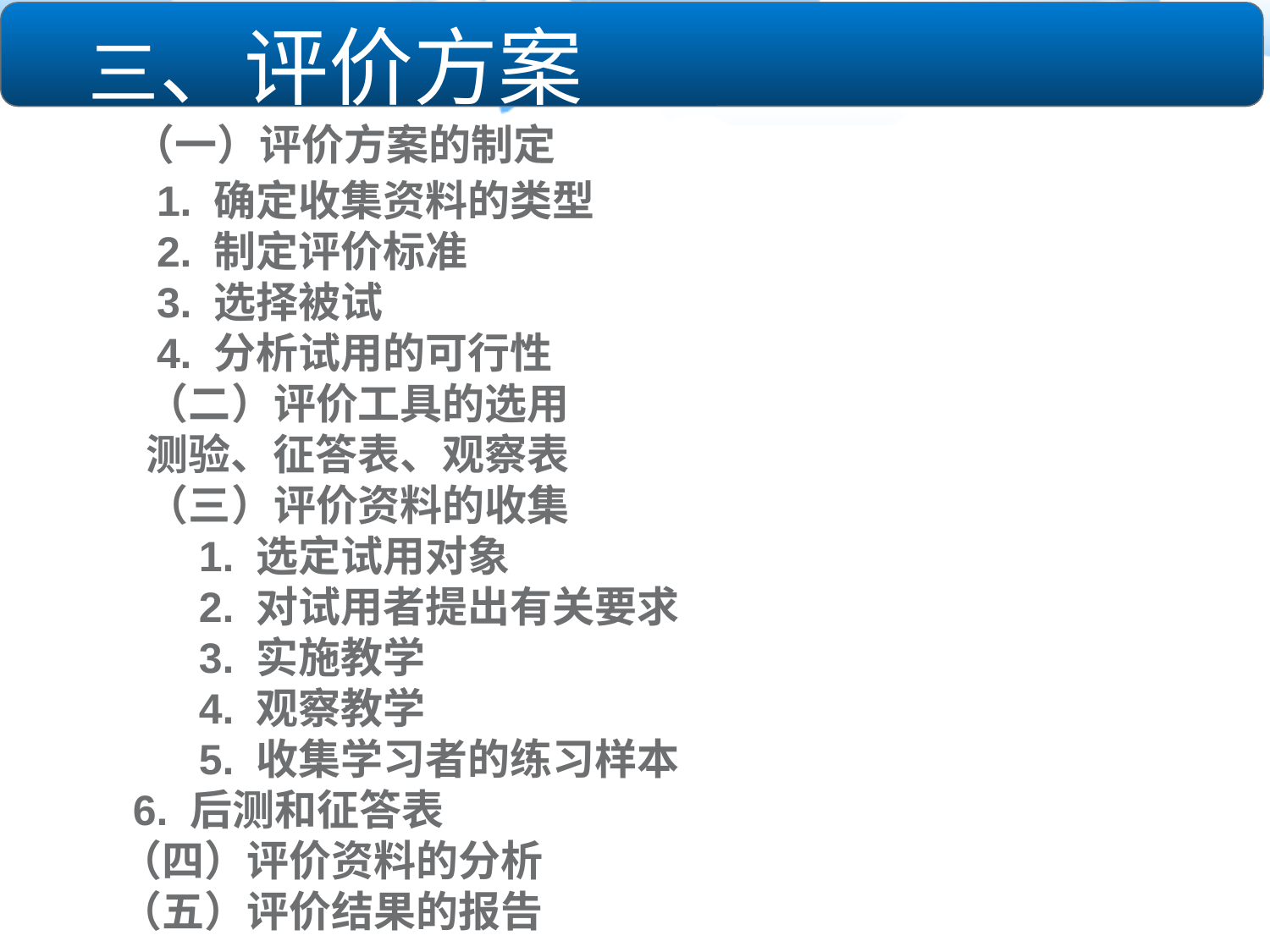

三、评价方案
　（一）评价方案的制定
　　1. 确定收集资料的类型
　　2. 制定评价标准
　　3. 选择被试
　　4. 分析试用的可行性
　　（二）评价工具的选用
　　测验、征答表、观察表
　　（三）评价资料的收集
　　　1. 选定试用对象
　　　2. 对试用者提出有关要求
　　　3. 实施教学
　　　4. 观察教学
　　　5. 收集学习者的练习样本
      6. 后测和征答表
     （四）评价资料的分析
     （五）评价结果的报告